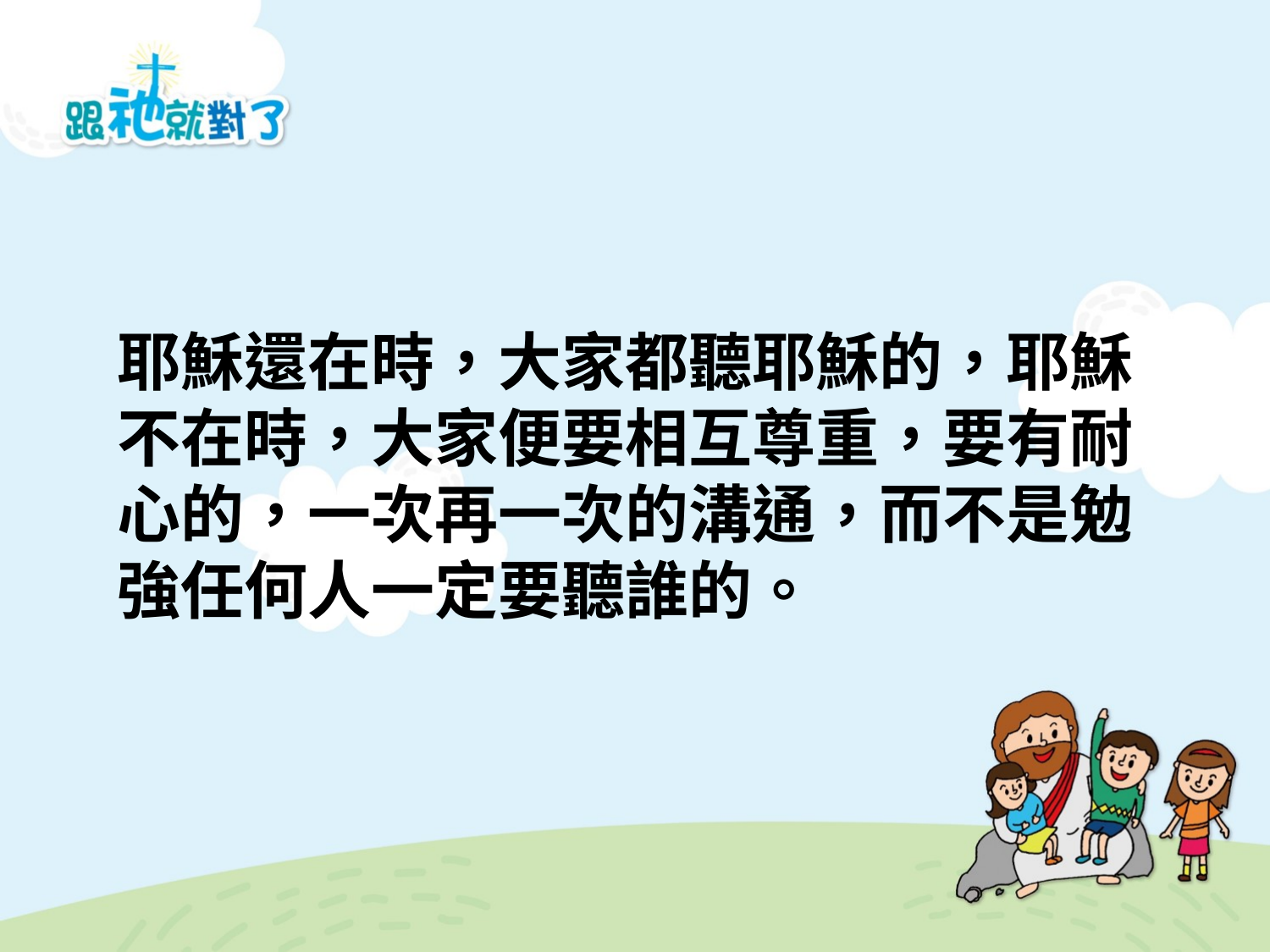

耶穌還在時，大家都聽耶穌的，耶穌不在時，大家便要相互尊重，要有耐心的，一次再一次的溝通，而不是勉強任何人一定要聽誰的。